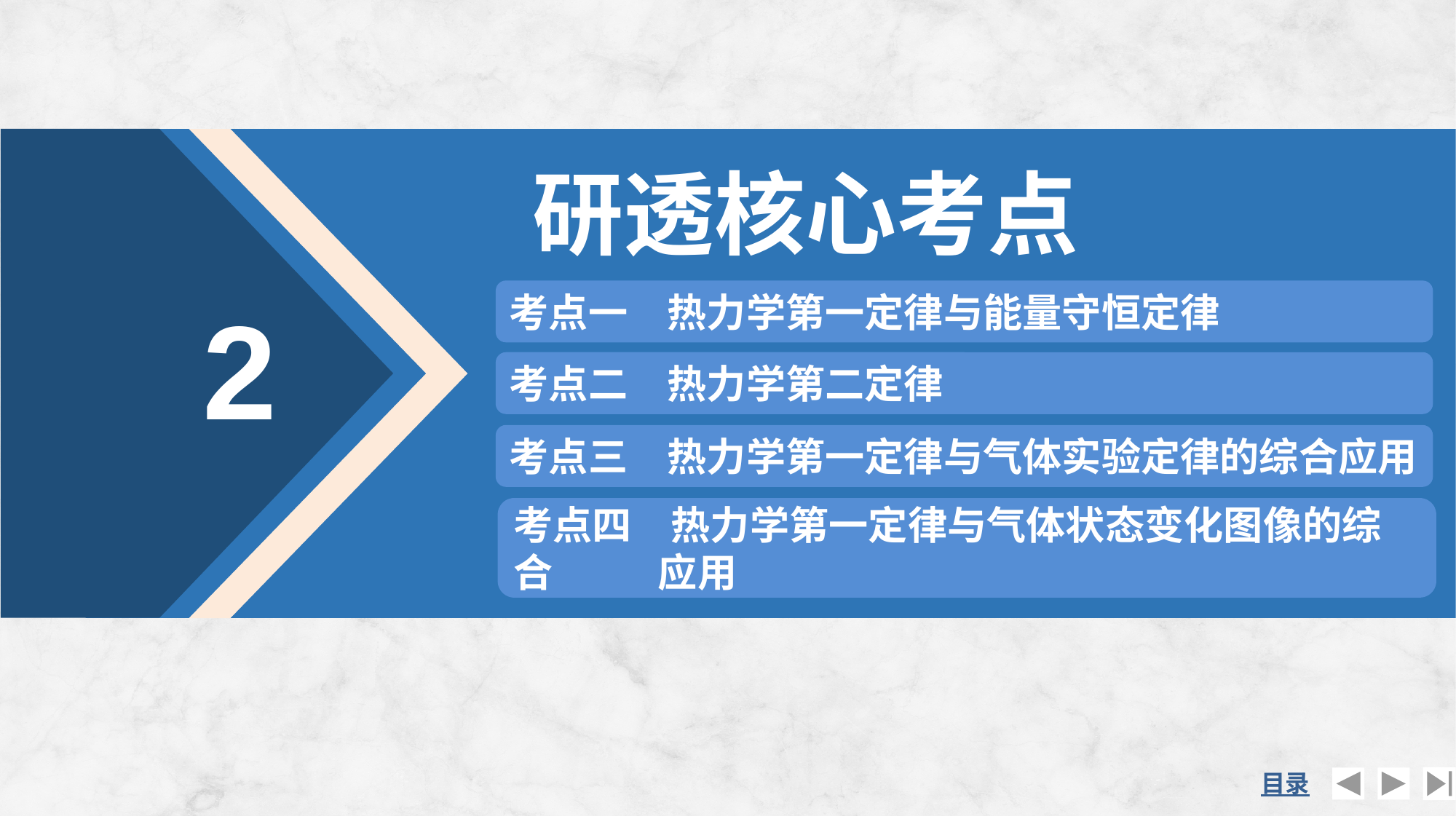

研透核心考点
考点一　热力学第一定律与能量守恒定律
2
考点二　热力学第二定律
考点三　热力学第一定律与气体实验定律的综合应用
考点四　热力学第一定律与气体状态变化图像的综合	    应用